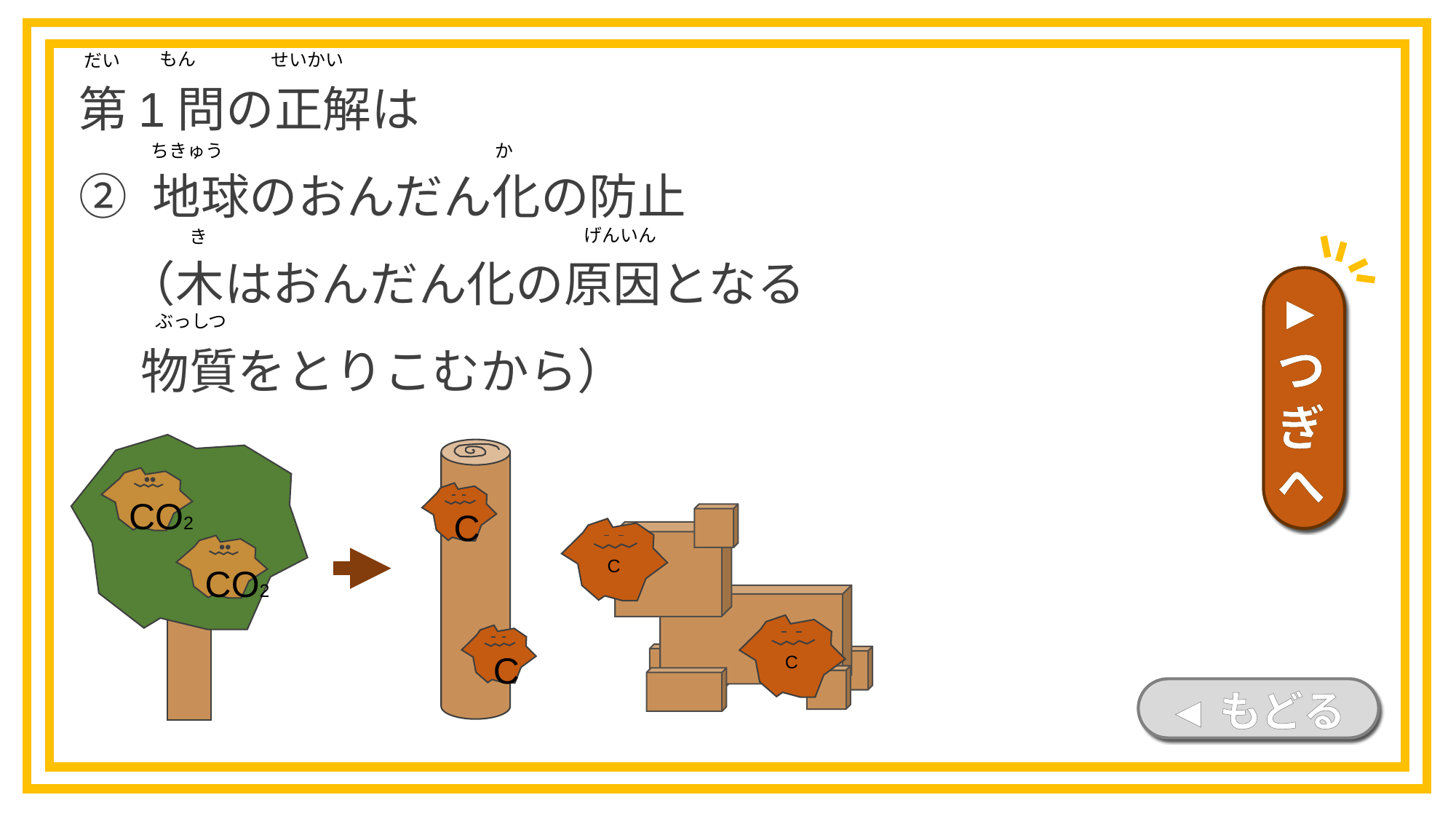

もん
せいかい

だい
第1問の正解は
② 地球のおんだん化の防止
　（木はおんだん化の原因となる
　 物質をとりこむから）

ちきゅう
か
げんいん
き
►つぎへ
ぶっしつ

CO2
C

CO2

C

C

C
◄もどる